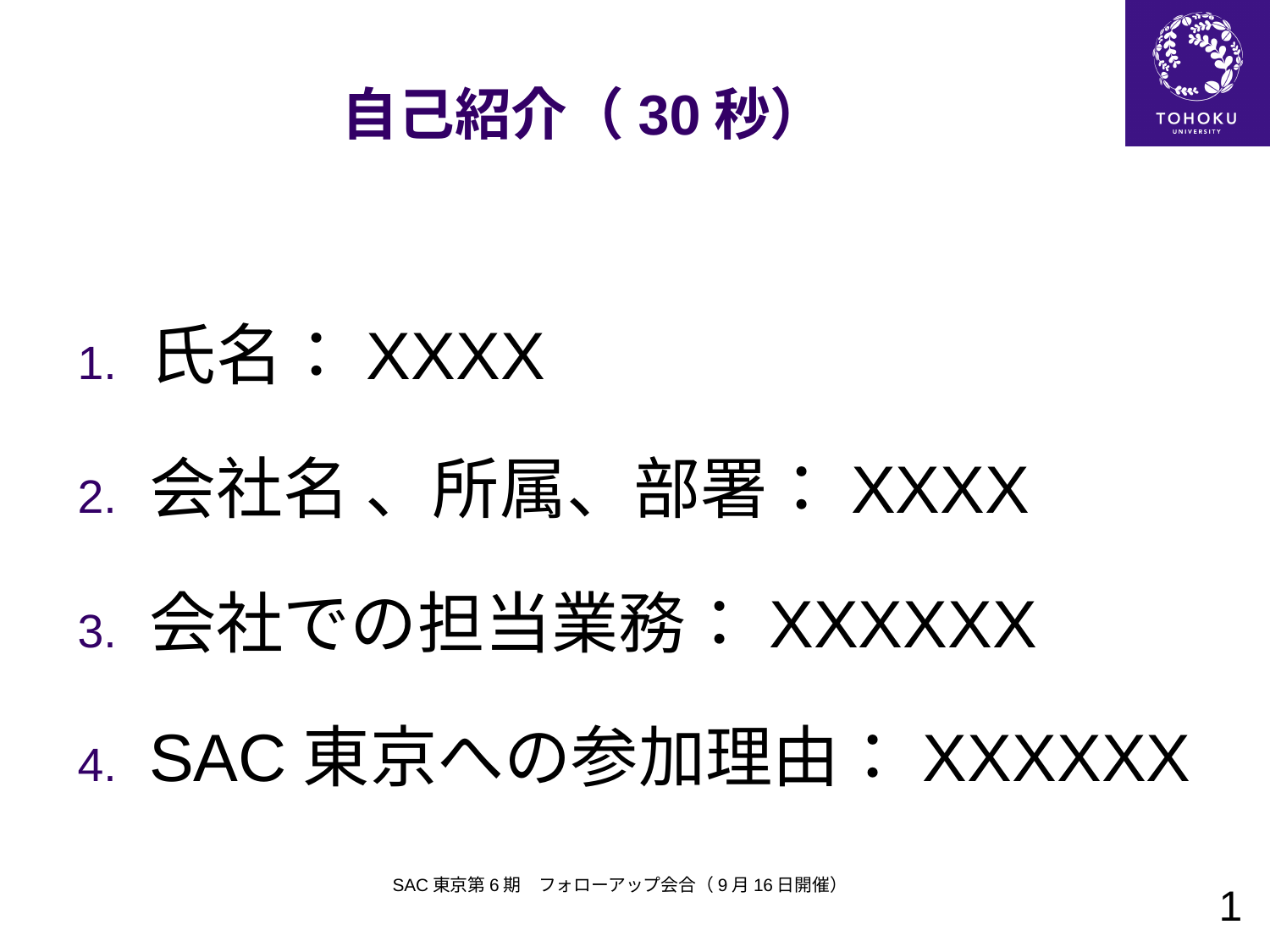

# 自己紹介（30秒）
氏名：XXXX
会社名 、所属、部署：XXXX
会社での担当業務：XXXXXX
SAC東京への参加理由：XXXXXX

SAC東京第6期　フォローアップ会合（9月16日開催）
1